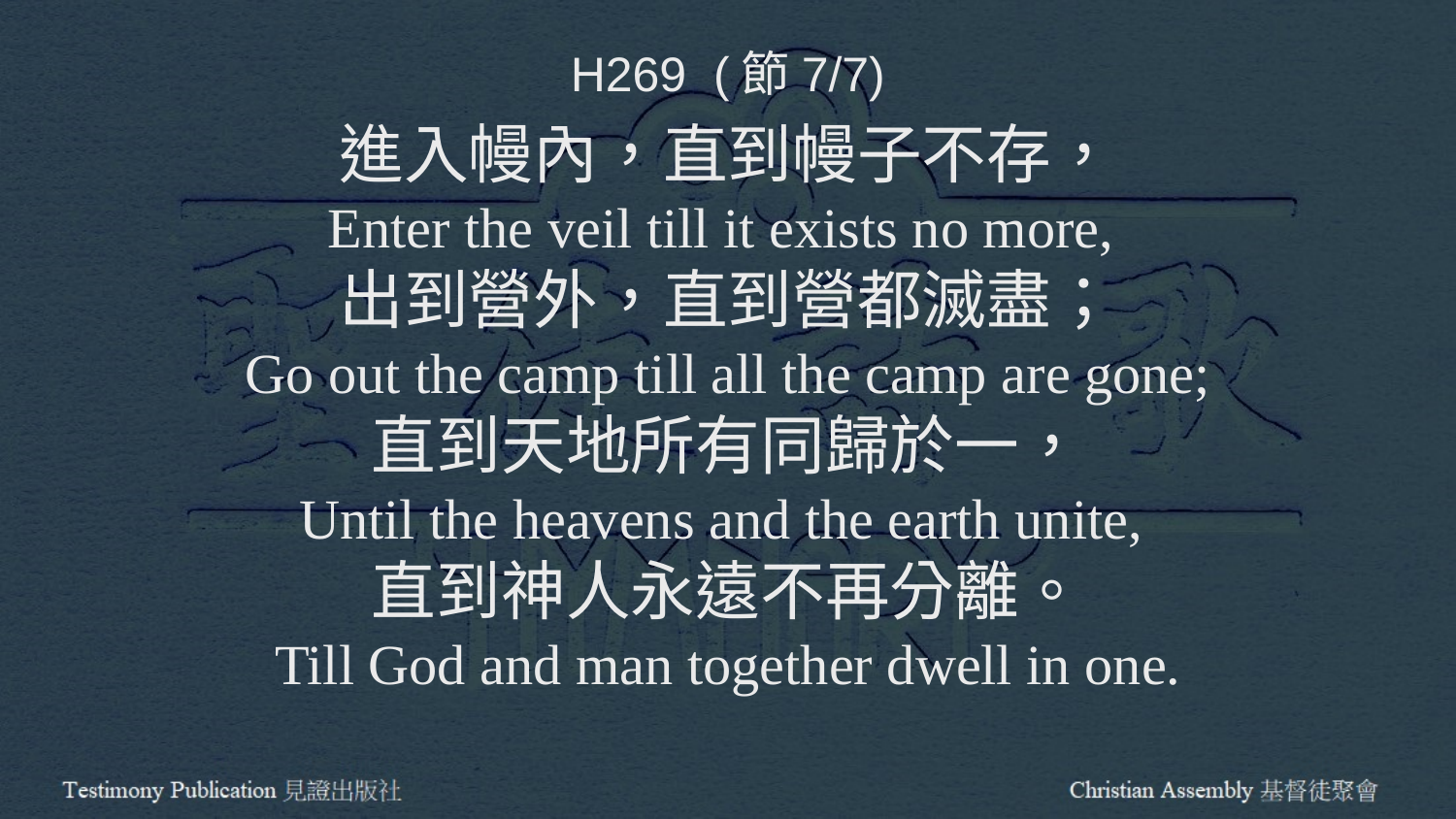

H269  (節7/7)
進入幔內，直到幔子不存，
Enter the veil till it exists no more,
出到營外，直到營都滅盡；
Go out the camp till all the camp are gone;
直到天地所有同歸於一，
Until the heavens and the earth unite,
直到神人永遠不再分離。
Till God and man together dwell in one.